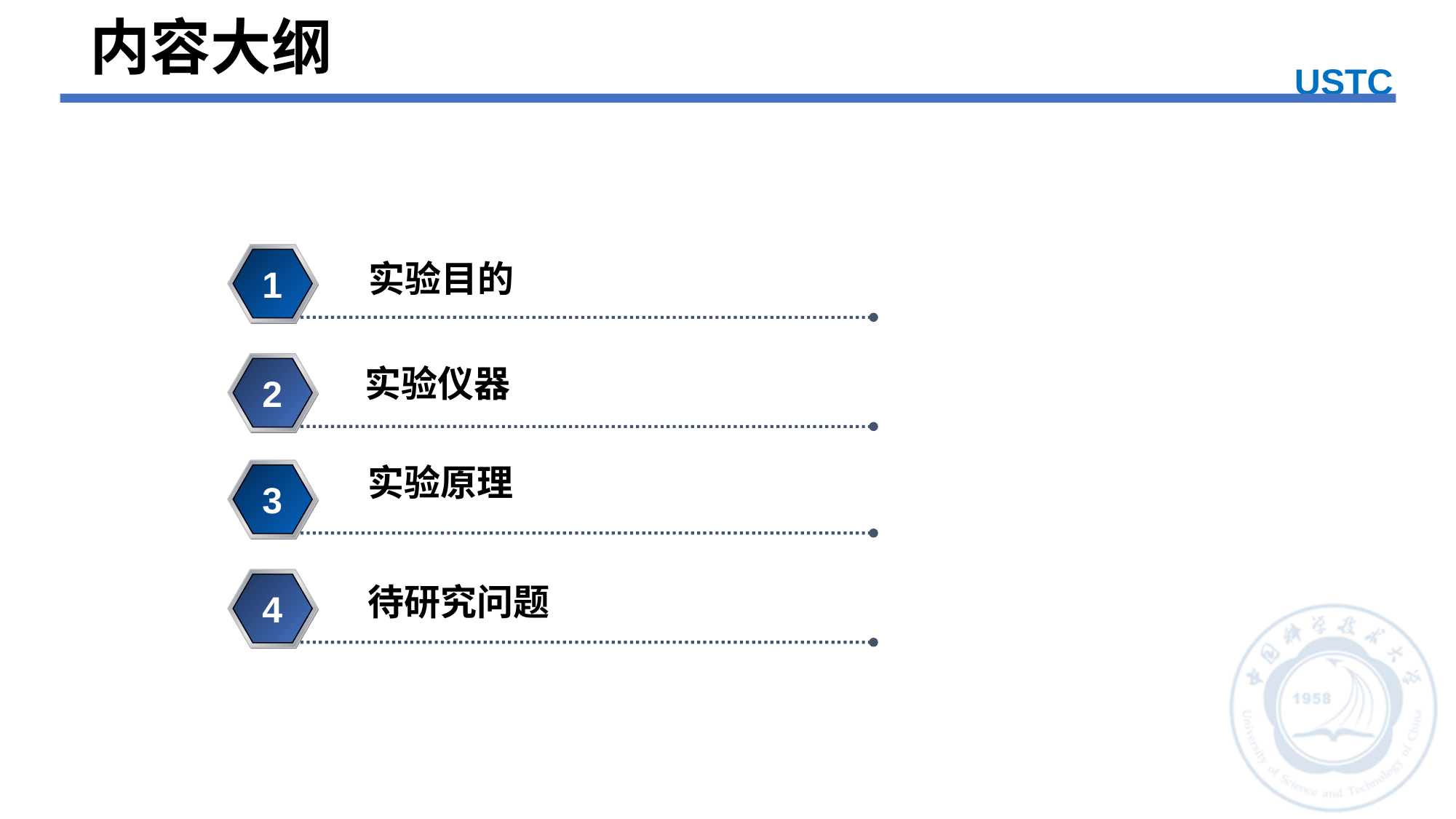

内容大纲
USTC

实验目的
1

2

实验原理
实验仪器

3

待研究问题
4